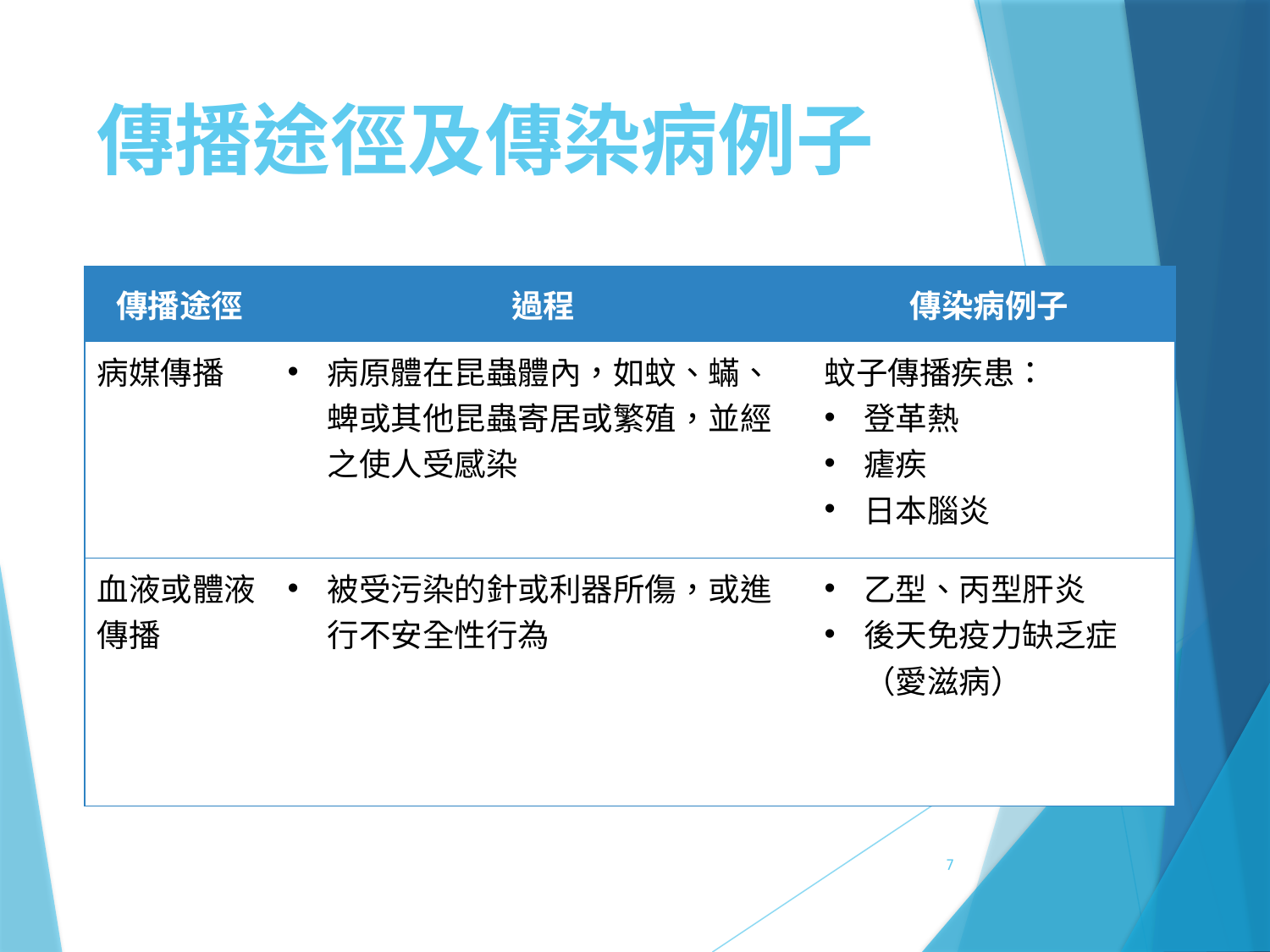

# 傳播途徑及傳染病例子
| 傳播途徑 | 過程 | 傳染病例子 |
| --- | --- | --- |
| 病媒傳播 | 病原體在昆蟲體內，如蚊、蟎、蜱或其他昆蟲寄居或繁殖，並經之使人受感染 | 蚊子傳播疾患： 登革熱 瘧疾 日本腦炎 |
| 血液或體液傳播 | 被受污染的針或利器所傷，或進行不安全性行為 | 乙型、丙型肝炎 後天免疫力缺乏症（愛滋病） |
7